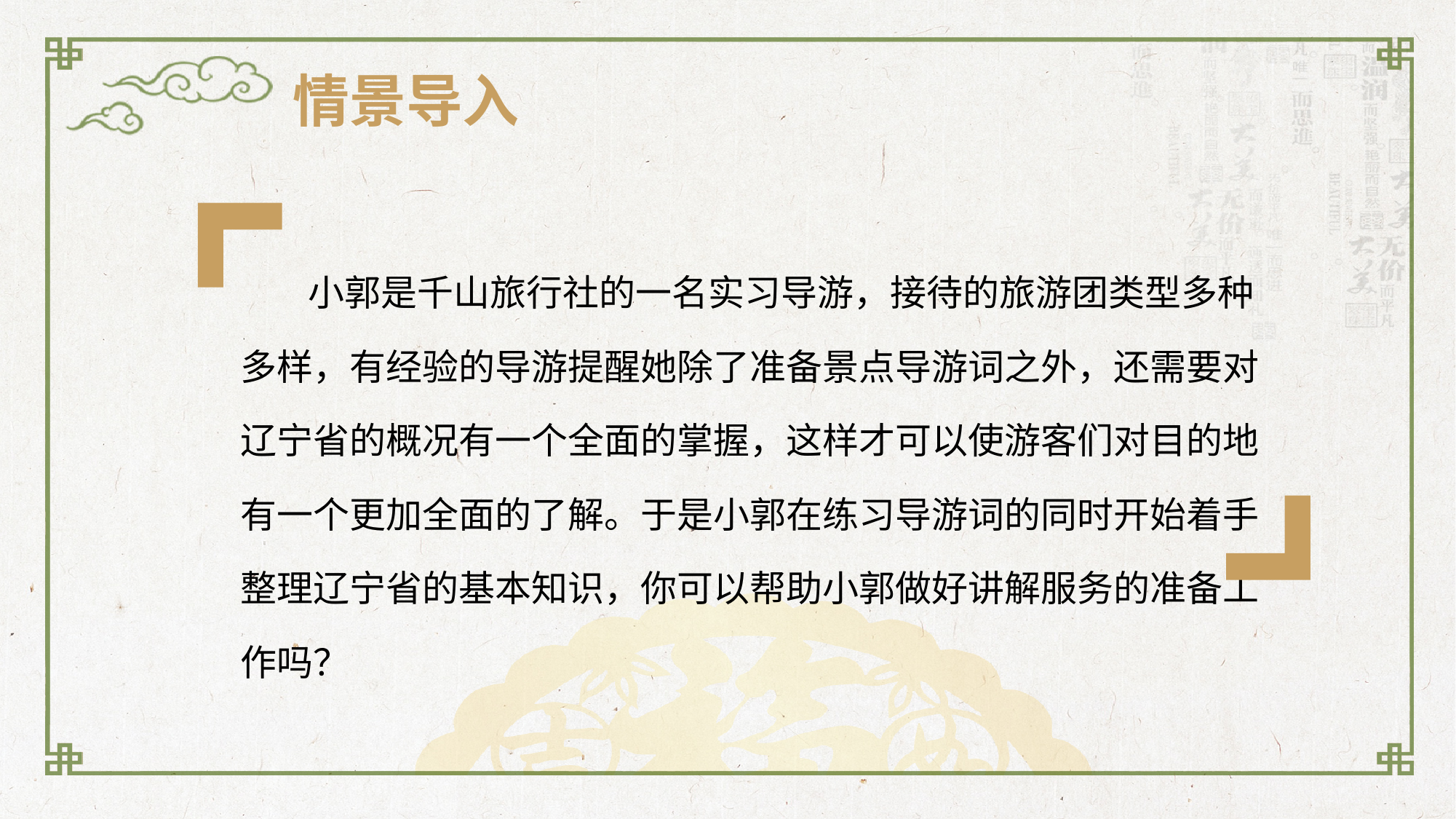

# 情景导入

       小郭是千山旅行社的一名实习导游，接待的旅游团类型多种多样，有经验的导游提醒她除了准备景点导游词之外，还需要对辽宁省的概况有一个全面的掌握，这样才可以使游客们对目的地有一个更加全面的了解。于是小郭在练习导游词的同时开始着手整理辽宁省的基本知识，你可以帮助小郭做好讲解服务的准备工作吗？